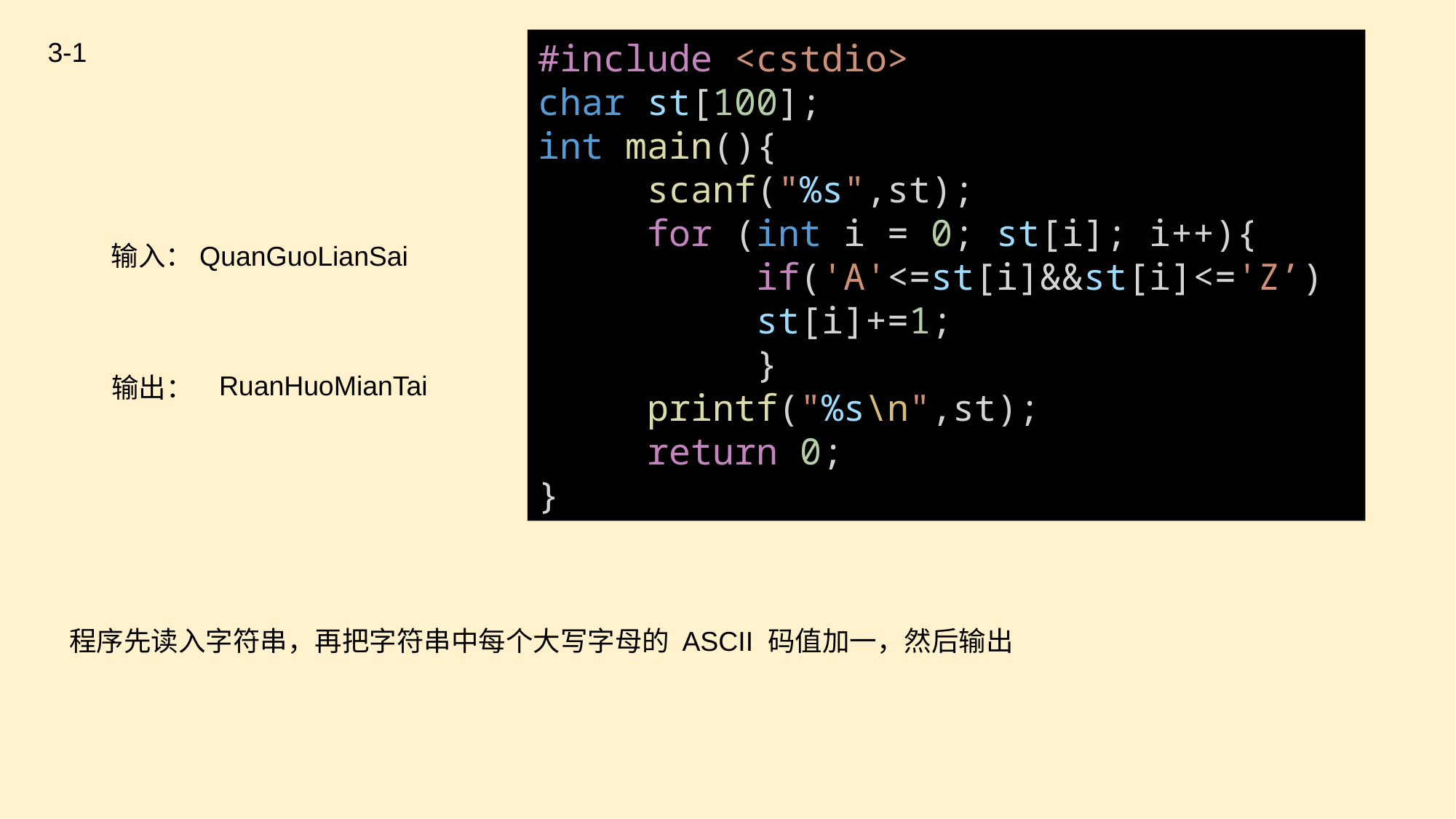

3-1
#include <cstdio>
char st[100];
int main(){
	scanf("%s",st);
	for (int i = 0; st[i]; i++){
		if('A'<=st[i]&&st[i]<='Z’)
		st[i]+=1;
		}
	printf("%s\n",st);
	return 0;
}
输入：QuanGuoLianSai

RuanHuoMianTai
输出：
程序先读入字符串，再把字符串中每个大写字母的 ASCII 码值加一，然后输出